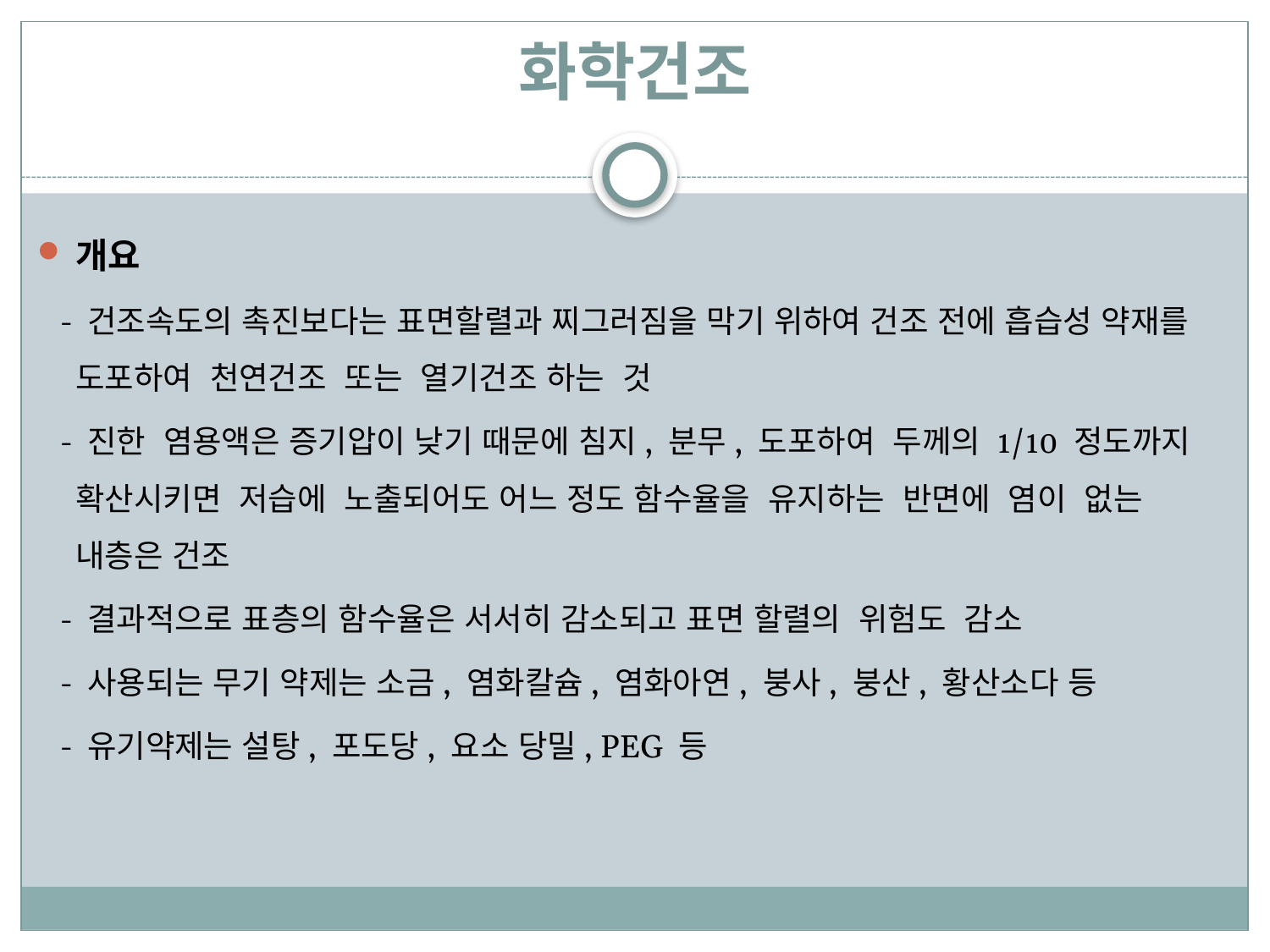

# 화학건조
개요
   - 건조속도의 촉진보다는 표면할렬과 찌그러짐을 막기 위하여 건조 전에 흡습성 약재를 도포하여  천연건조  또는  열기건조 하는  것
   - 진한  염용액은 증기압이 낮기 때문에 침지, 분무, 도포하여  두께의 1/10 정도까지 확산시키면  저습에  노출되어도 어느 정도 함수율을  유지하는  반면에  염이  없는 내층은 건조
   - 결과적으로 표층의 함수율은 서서히 감소되고 표면 할렬의  위험도  감소
   - 사용되는 무기 약제는 소금, 염화칼슘, 염화아연, 붕사, 붕산, 황산소다 등
   - 유기약제는 설탕, 포도당, 요소 당밀, PEG 등